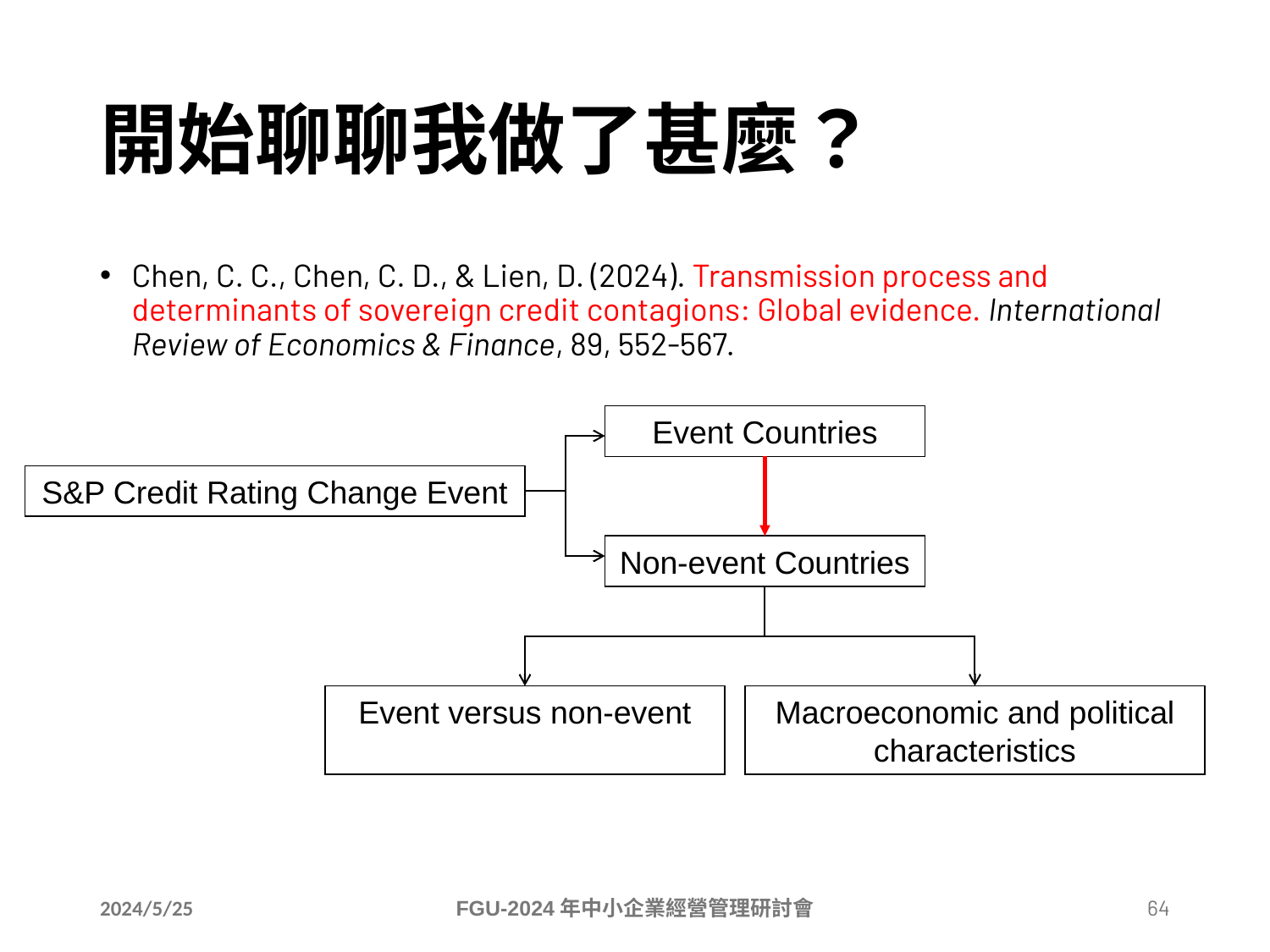

# 開始聊聊我做了甚麼？
Chen, C. C., Chen, C. D., & Lien, D. (2024). Transmission process and determinants of sovereign credit contagions: Global evidence. International Review of Economics & Finance, 89, 552-567.
Event Countries
S&P Credit Rating Change Event
Non-event Countries
Event versus non-event

Macroeconomic and political characteristics
2024/5/25
FGU-2024年中小企業經營管理研討會
64